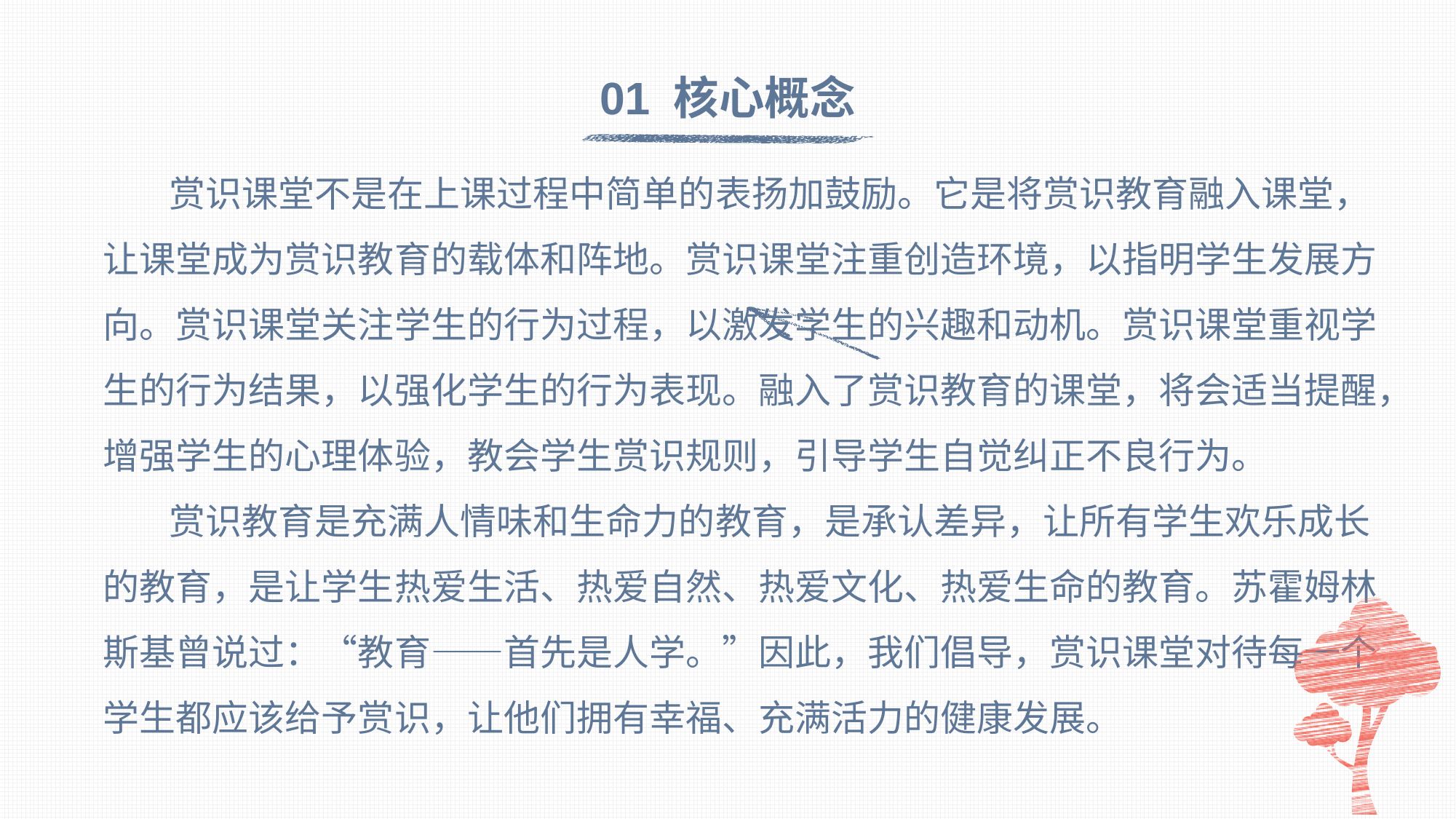

01 核心概念

       赏识课堂不是在上课过程中简单的表扬加鼓励。它是将赏识教育融入课堂，让课堂成为赏识教育的载体和阵地。赏识课堂注重创造环境，以指明学生发展方向。赏识课堂关注学生的行为过程，以激发学生的兴趣和动机。赏识课堂重视学生的行为结果，以强化学生的行为表现。融入了赏识教育的课堂，将会适当提醒，增强学生的心理体验，教会学生赏识规则，引导学生自觉纠正不良行为。
       赏识教育是充满人情味和生命力的教育，是承认差异，让所有学生欢乐成长的教育，是让学生热爱生活、热爱自然、热爱文化、热爱生命的教育。苏霍姆林斯基曾说过：“教育——首先是人学。”因此，我们倡导，赏识课堂对待每一个学生都应该给予赏识，让他们拥有幸福、充满活力的健康发展。